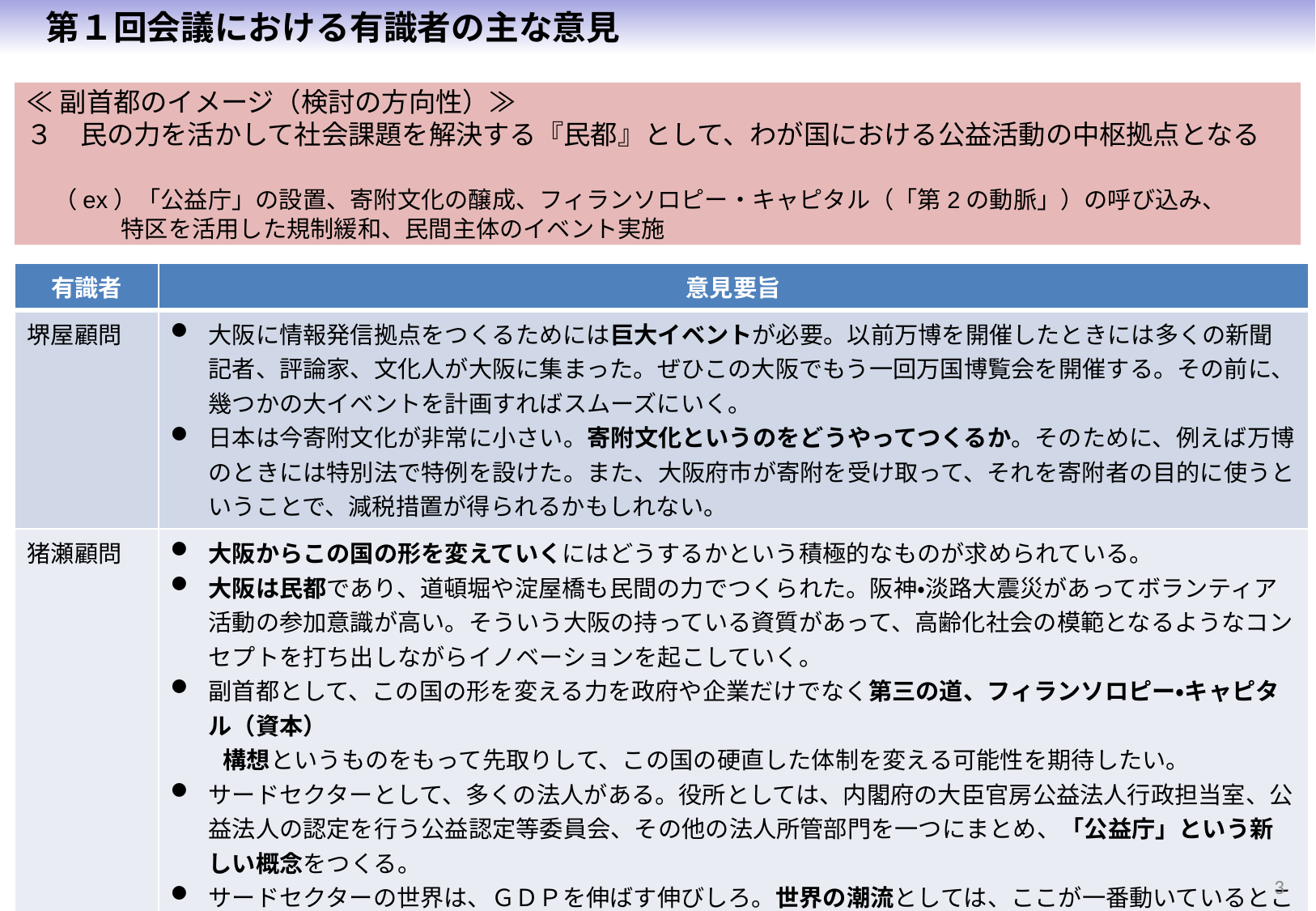

第１回会議における有識者の主な意見
≪副首都のイメージ（検討の方向性）≫
３　民の力を活かして社会課題を解決する『民都』として、わが国における公益活動の中枢拠点となる

　（ex）「公益庁」の設置、寄附文化の醸成、フィランソロピー・キャピタル（「第2の動脈」）の呼び込み、
　　　　特区を活用した規制緩和、民間主体のイベント実施
| 有識者 | 意見要旨 |
| --- | --- |
| 堺屋顧問 | 大阪に情報発信拠点をつくるためには巨大イベントが必要。以前万博を開催したときには多くの新聞記者、評論家、文化人が大阪に集まった。ぜひこの大阪でもう一回万国博覧会を開催する。その前に、幾つかの大イベントを計画すればスムーズにいく。 日本は今寄附文化が非常に小さい。寄附文化というのをどうやってつくるか。そのために、例えば万博のときには特別法で特例を設けた。また、大阪府市が寄附を受け取って、それを寄附者の目的に使うということで、減税措置が得られるかもしれない。 |
| 猪瀬顧問 | 大阪からこの国の形を変えていくにはどうするかという積極的なものが求められている。 大阪は民都であり、道頓堀や淀屋橋も民間の力でつくられた。阪神・淡路大震災があってボランティア活動の参加意識が高い。そういう大阪の持っている資質があって、高齢化社会の模範となるようなコンセプトを打ち出しながらイノベーションを起こしていく。 副首都として、この国の形を変える力を政府や企業だけでなく第三の道、フィランソロピー・キャピタル（資本） 　　 構想というものをもって先取りして、この国の硬直した体制を変える可能性を期待したい。 サードセクターとして、多くの法人がある。役所としては、内閣府の大臣官房公益法人行政担当室、公益法人の認定を行う公益認定等委員会、その他の法人所管部門を一つにまとめ、「公益庁」という新しい概念をつくる。 サードセクターの世界は、ＧＤＰを伸ばす伸びしろ。世界の潮流としては、ここが一番動いているところ。 |
| 原顧問 | 「公益庁」の提案は、役所を移すということ以上に、公益を担う非営利法人や社会的企業などが大阪に立地をする、大阪で活動するということのほうがより重要性が高くなっていくのではないか。 そのためには寄附税制の特例をつくるということが鍵になるのではないか。こうしたことができていくと、東京中心で官庁統制型でやってきた国家運営がどこかの時点で破綻したときに、別の人たちで国の運営を担っていけると、そういう本当の意味でのバックアップ機能が実現できるのかなと思う。 |
3